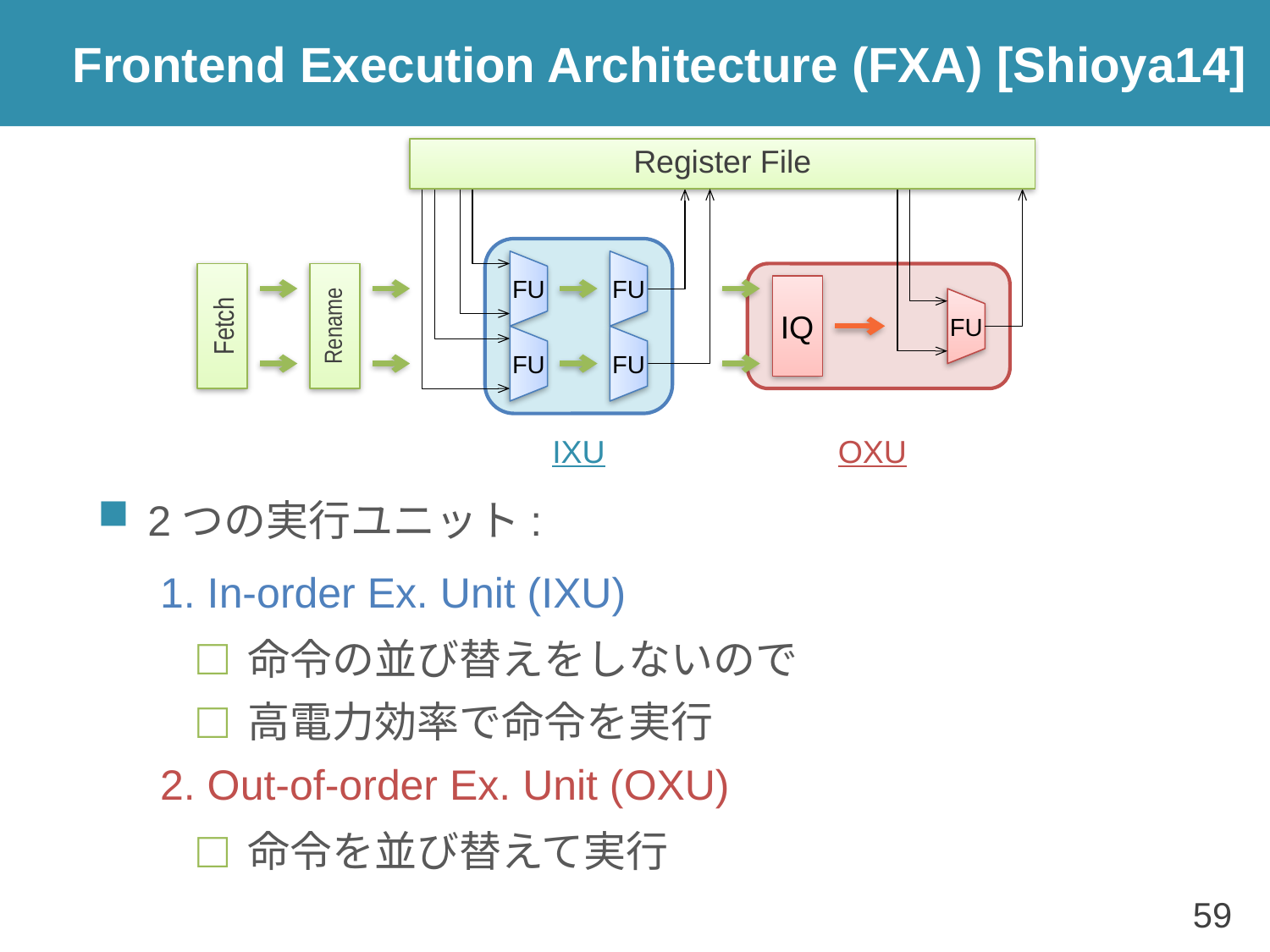

# Frontend Execution Architecture (FXA) [Shioya14]
Register File

FU
FU
FU
FU
Fetch
Rename

IQ
FU
IXU
OXU
2つの実行ユニット:
1. In-order Ex. Unit (IXU)
命令の並び替えをしないので
高電力効率で命令を実行
2. Out-of-order Ex. Unit (OXU)
命令を並び替えて実行